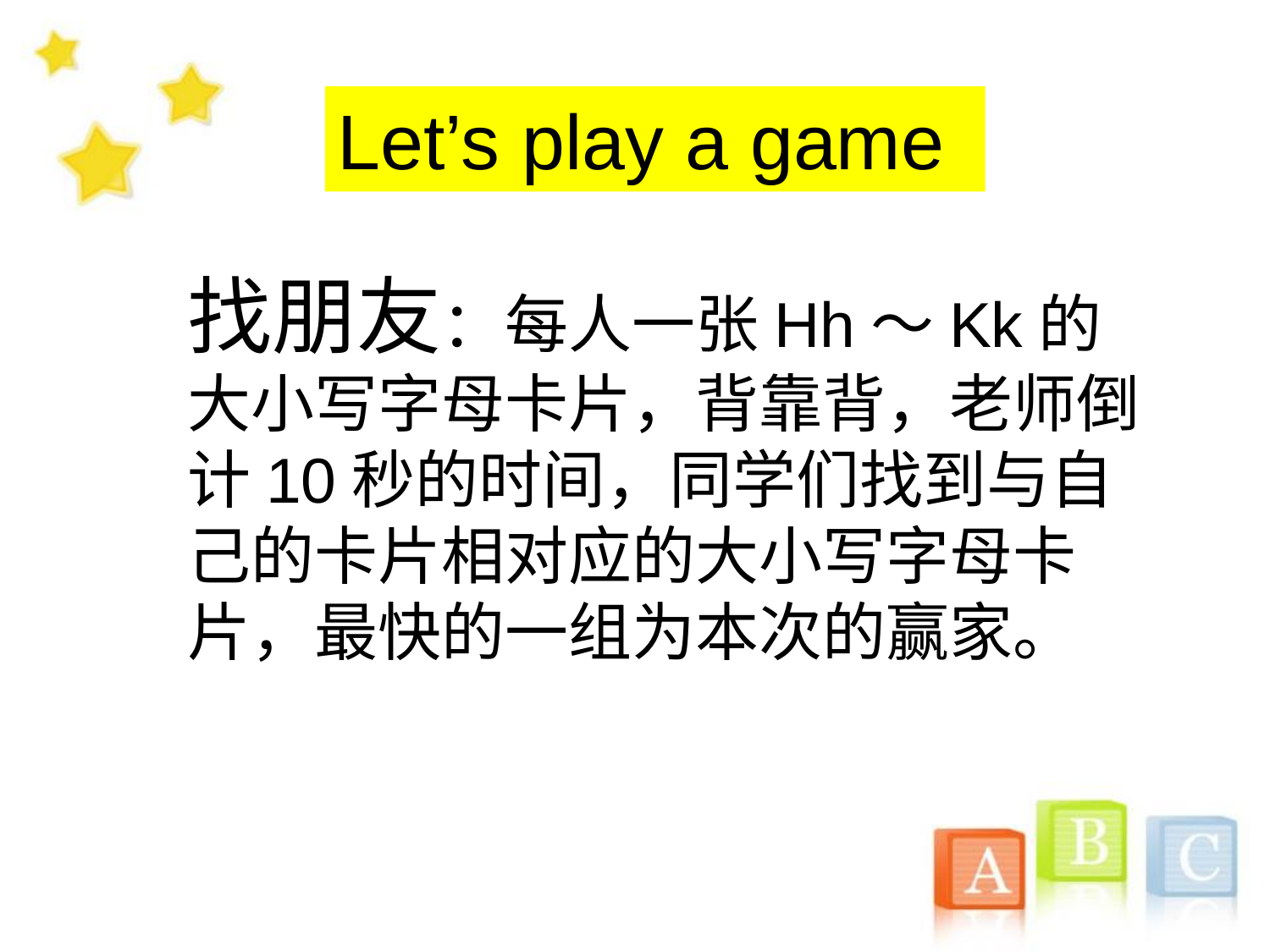

Let’s play a game
想一想学过的单词哪些是以H，I，J,K开头的？
找朋友：每人一张Hh～Kk的大小写字母卡片，背靠背，老师倒计10秒的时间，同学们找到与自己的卡片相对应的大小写字母卡片，最快的一组为本次的赢家。